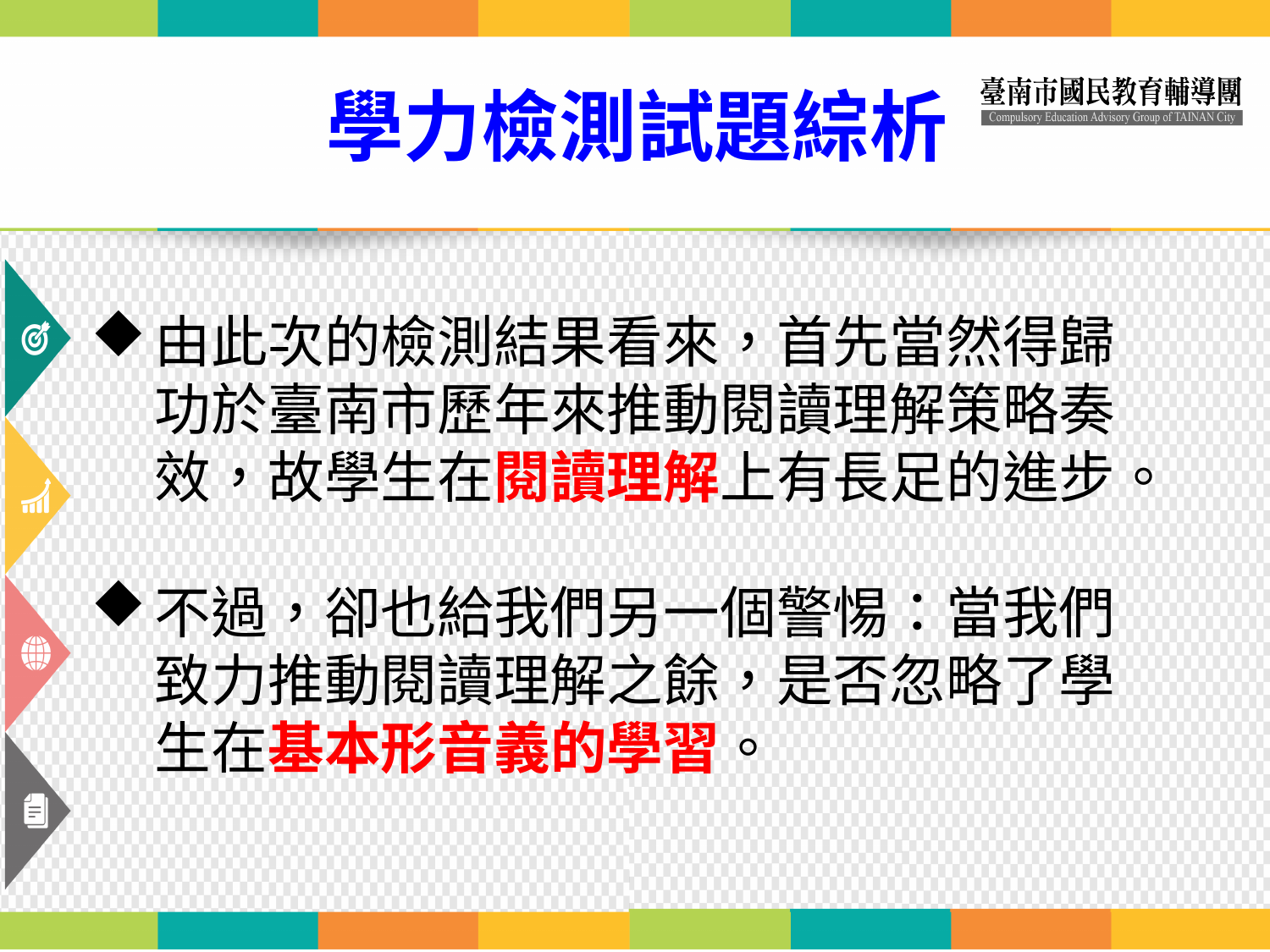

# 學力檢測試題綜析
由此次的檢測結果看來，首先當然得歸功於臺南市歷年來推動閱讀理解策略奏效，故學生在閱讀理解上有長足的進步。

不過，卻也給我們另一個警惕：當我們致力推動閱讀理解之餘，是否忽略了學生在基本形音義的學習。